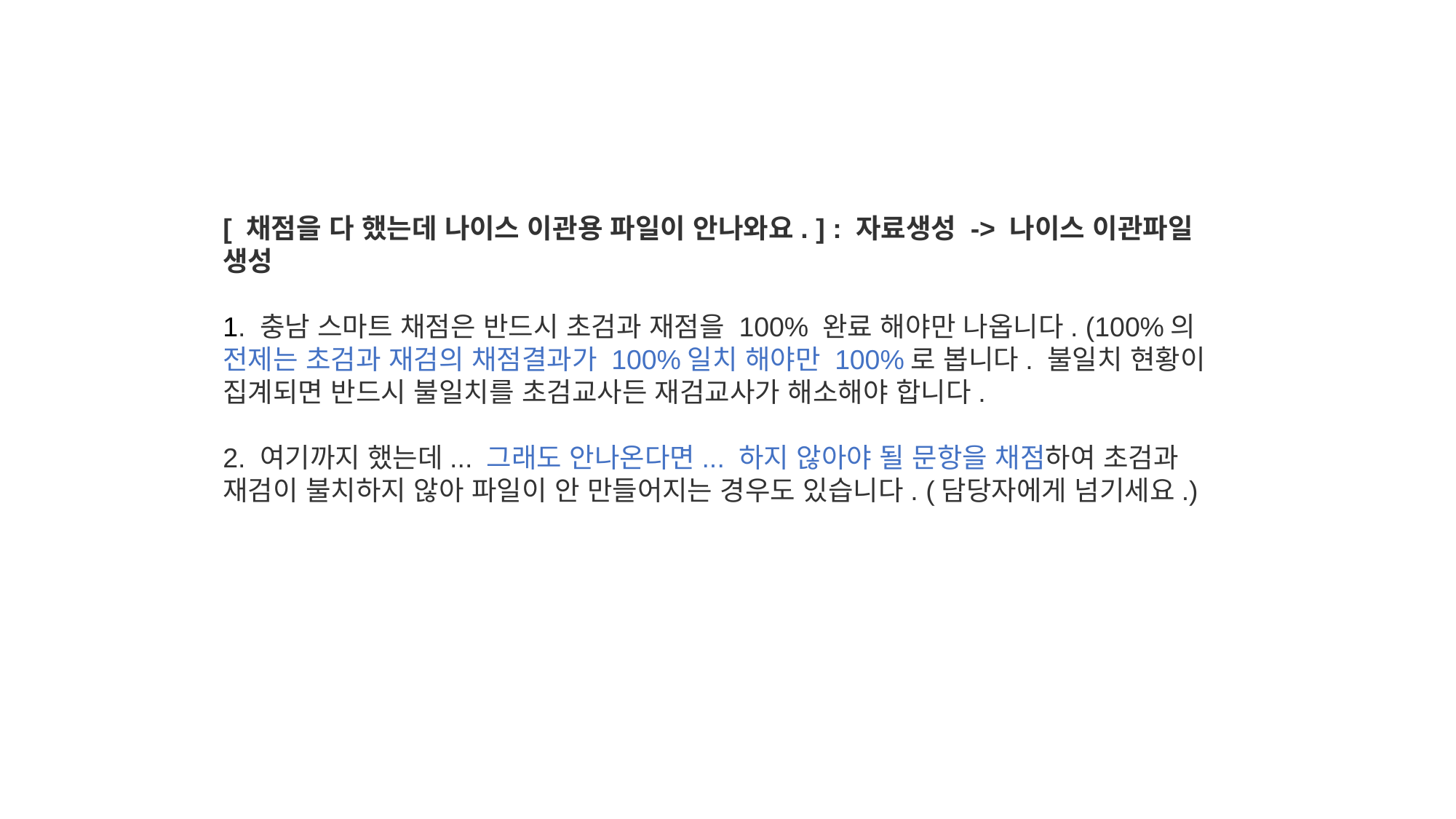

[ 채점을 다 했는데 나이스 이관용 파일이 안나와요. ] : 자료생성 -> 나이스 이관파일 생성
1. 충남 스마트 채점은 반드시 초검과 재점을 100% 완료 해야만 나옵니다. (100%의 전제는 초검과 재검의 채점결과가 100%일치 해야만 100%로 봅니다. 불일치 현황이 집계되면 반드시 불일치를 초검교사든 재검교사가 해소해야 합니다.
2. 여기까지 했는데... 그래도 안나온다면... 하지 않아야 될 문항을 채점하여 초검과 재검이 불치하지 않아 파일이 안 만들어지는 경우도 있습니다. (담당자에게 넘기세요.)